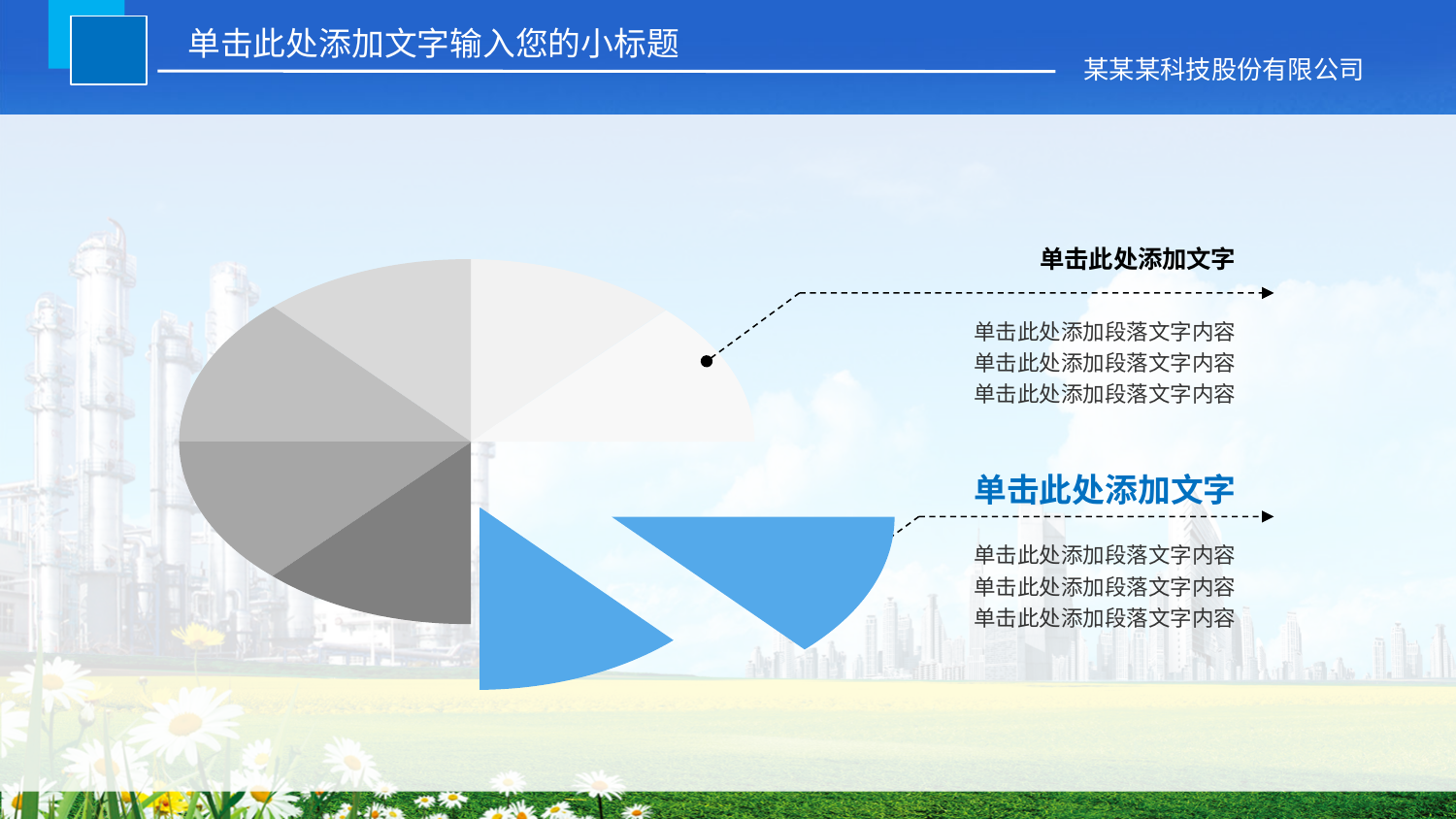

单击此处添加文字输入您的小标题
某某某科技股份有限公司
单击此处添加文字

单击此处添加段落文字内容
单击此处添加段落文字内容
单击此处添加段落文字内容

单击此处添加文字

单击此处添加段落文字内容
单击此处添加段落文字内容
单击此处添加段落文字内容